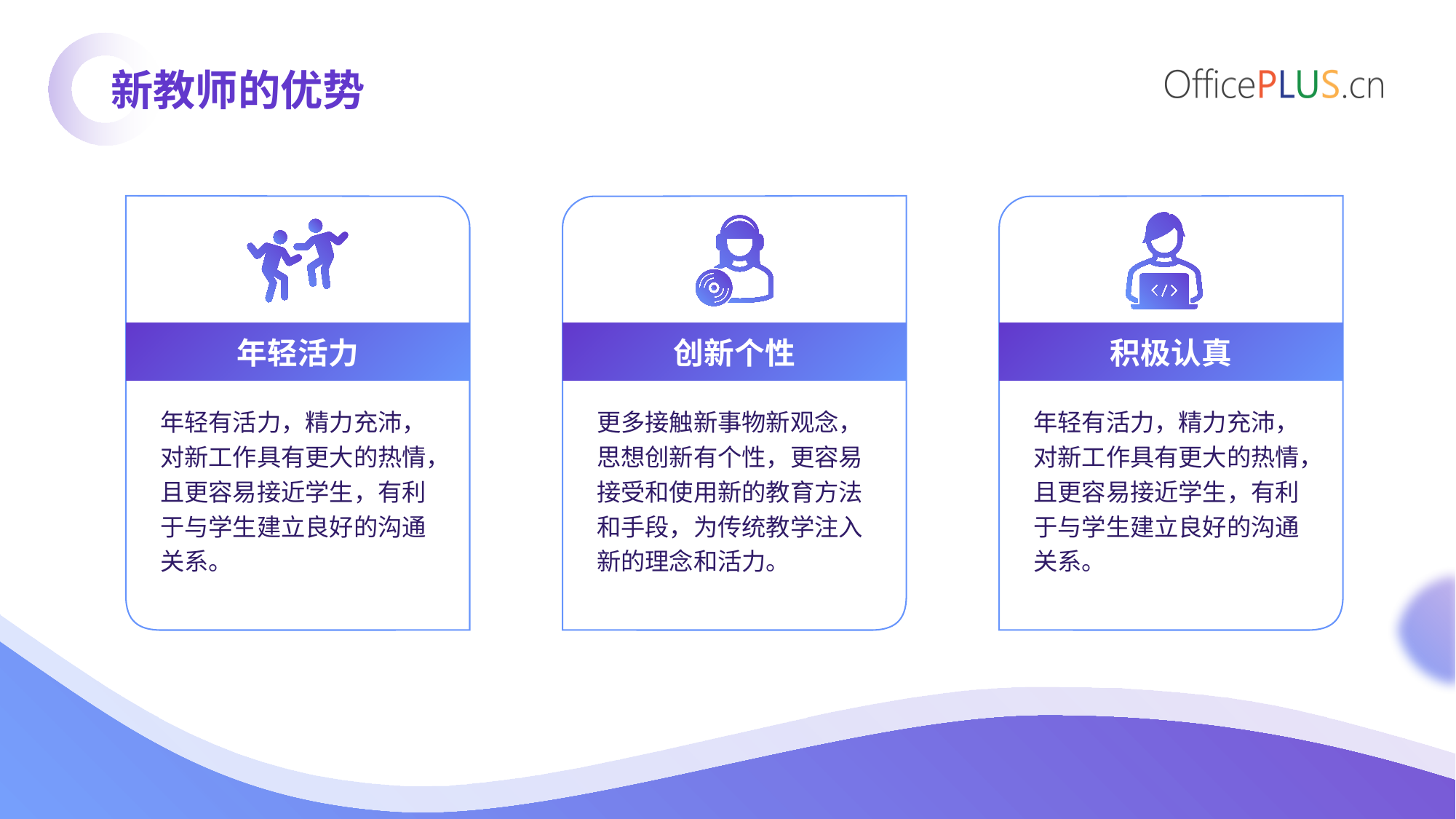

新教师的优势

年轻有活力，精力充沛，对新工作具有更大的热情，且更容易接近学生，有利于与学生建立良好的沟通关系。

更多接触新事物新观念，思想创新有个性，更容易接受和使用新的教育方法和手段，为传统教学注入新的理念和活力。

年轻有活力，精力充沛，对新工作具有更大的热情，且更容易接近学生，有利于与学生建立良好的沟通关系。

年轻活力
创新个性
积极认真